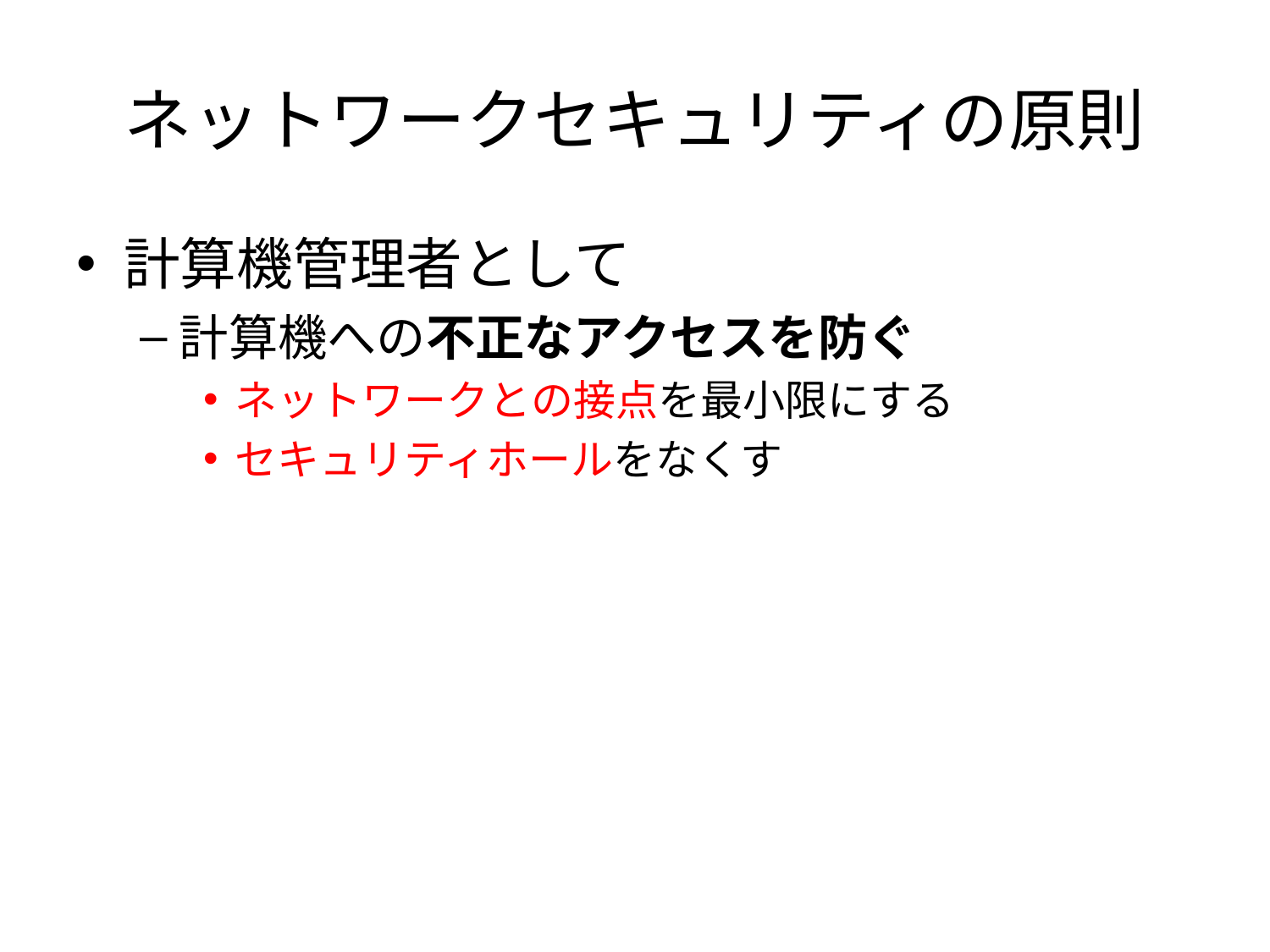

# ネットワークセキュリティの原則
計算機管理者として
計算機への不正なアクセスを防ぐ
ネットワークとの接点を最小限にする
セキュリティホールをなくす